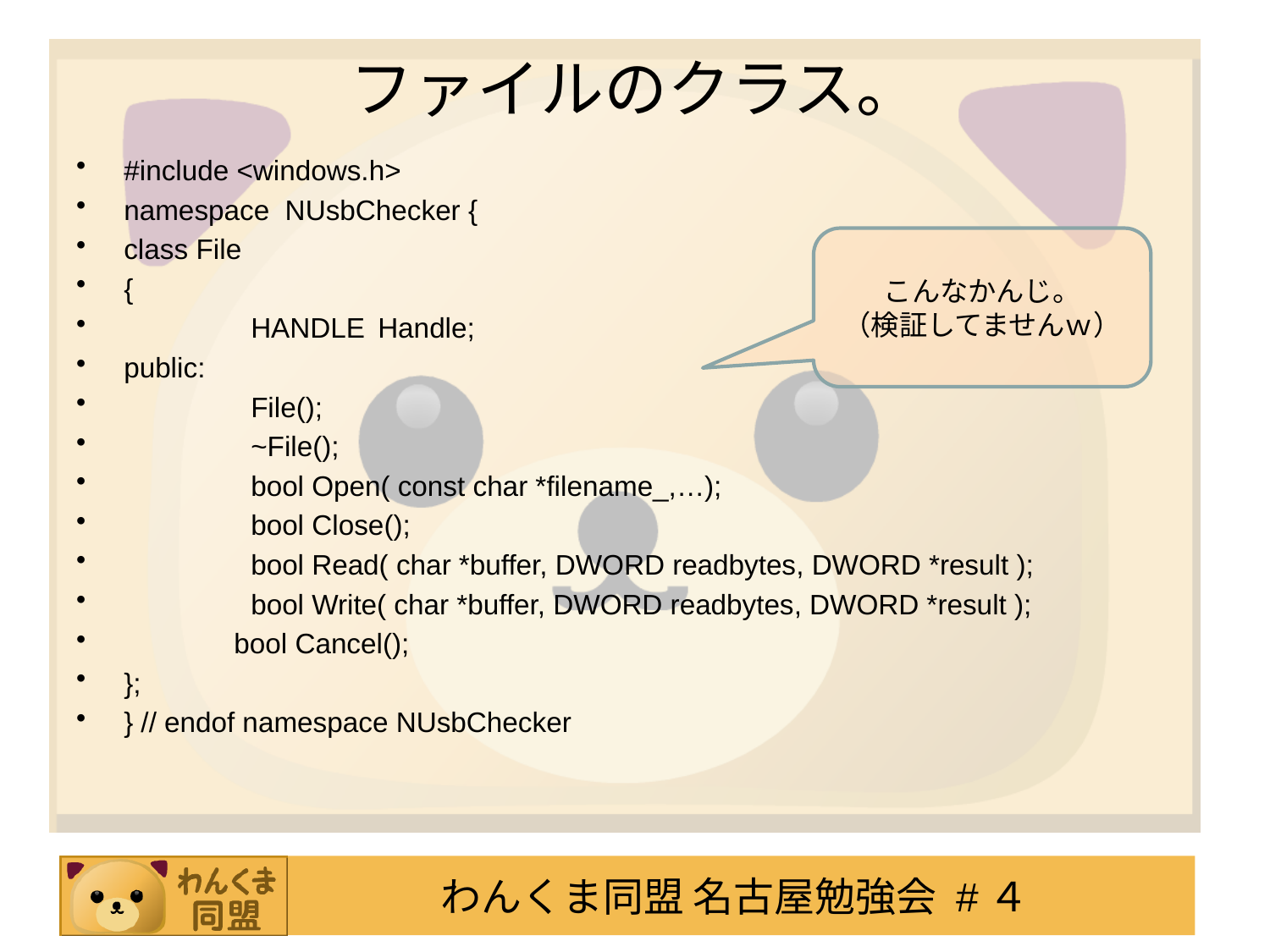

# ファイルのクラス。
#include <windows.h>
namespace  NUsbChecker {
class File
{
	HANDLE	Handle;
public:
	File();
	~File();
	bool Open( const char *filename_,…);
	bool Close();
	bool Read( char *buffer, DWORD readbytes, DWORD *result );
	bool Write( char *buffer, DWORD readbytes, DWORD *result );
　　　   bool Cancel();
};
} // endof namespace NUsbChecker

こんなかんじ。
（検証してませんｗ）